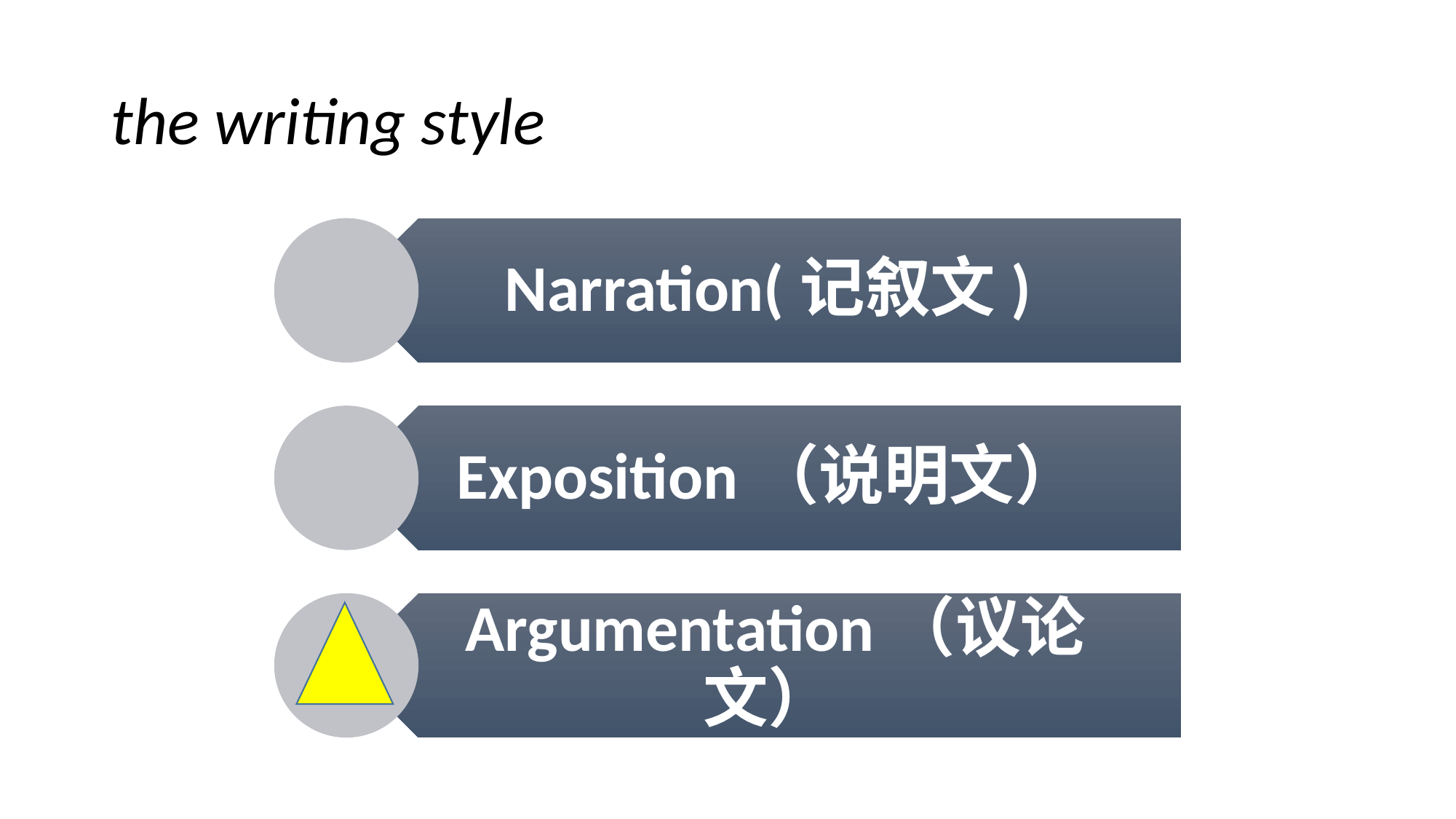

# the writing style
Narration(记叙文)
Exposition（说明文）
 Argumentation（议论文）